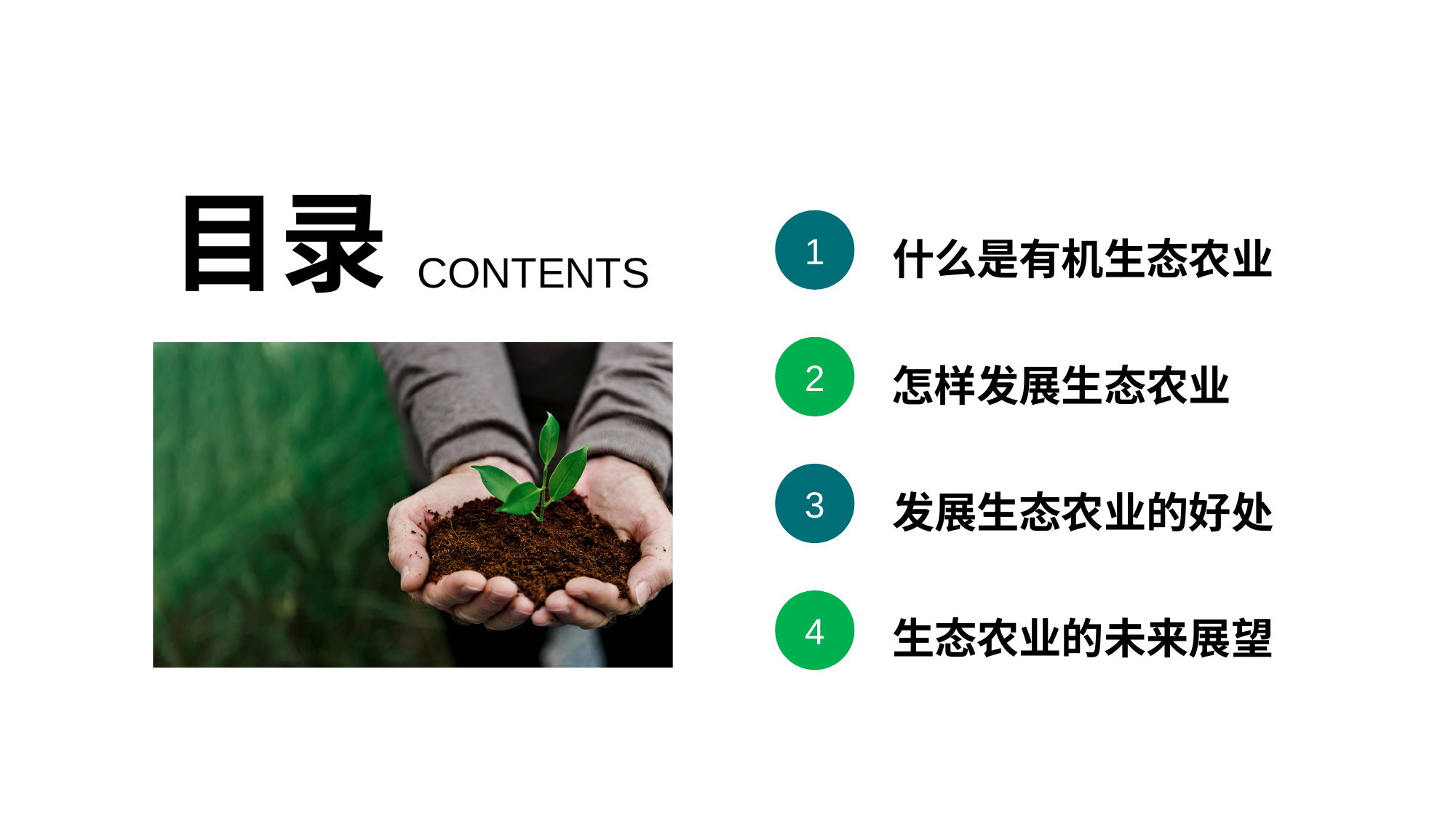

目录
什么是有机生态农业
1
CONTENTS
怎样发展生态农业
2

发展生态农业的好处
3
生态农业的未来展望
4